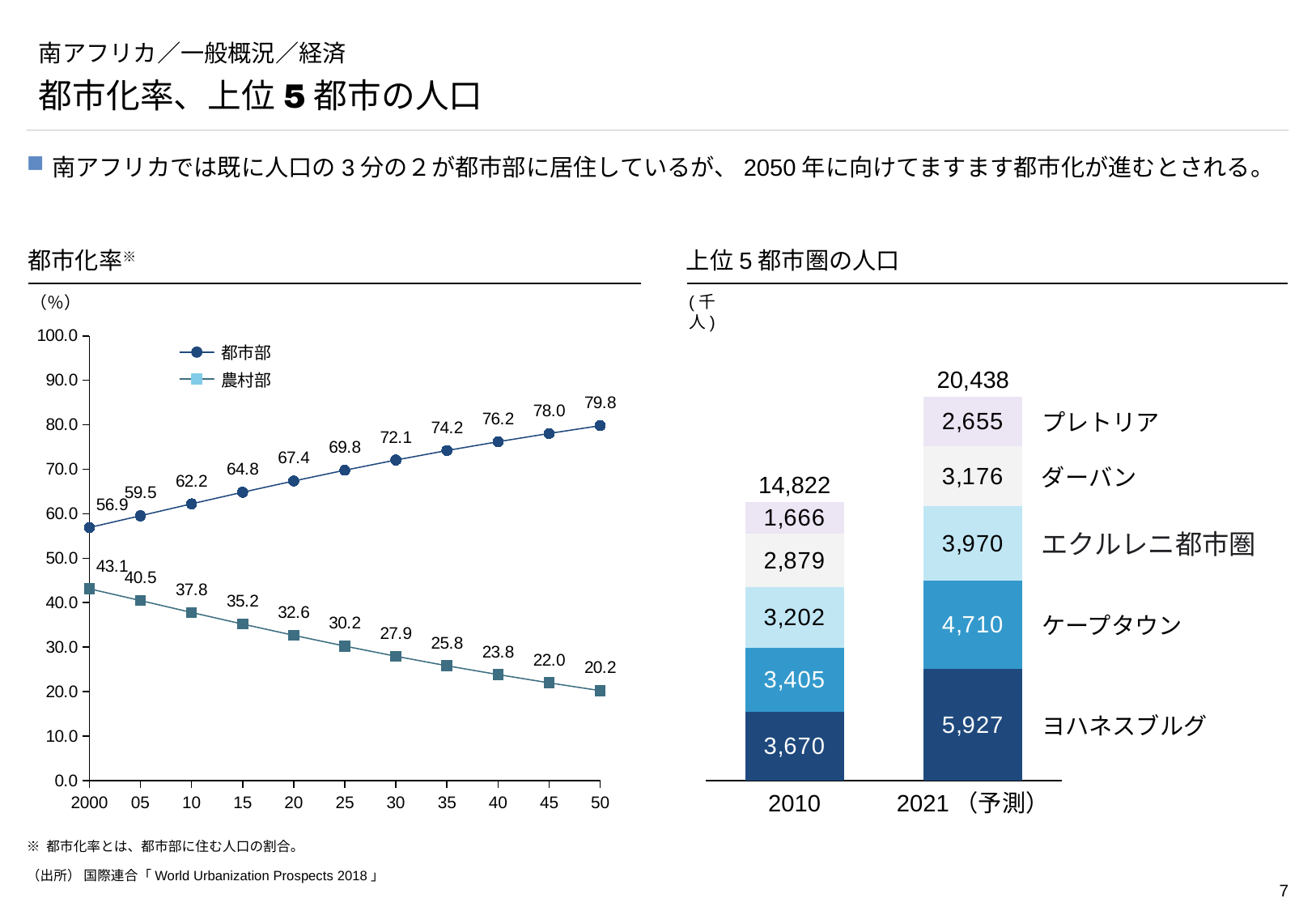

# 南アフリカ／一般概況／経済
都市化率、上位5都市の人口
南アフリカでは既に人口の3分の２が都市部に居住しているが、2050年に向けてますます都市化が進むとされる。
都市化率※
上位5都市圏の人口
(千人)
（％）

### Chart

| Category |  |  |
|---|---|---|
都市部

20,438
農村部

### Chart

| Category |  |  |  |  |  |
|---|---|---|---|---|---|
プレトリア
ダーバン
14,822
エクルレニ都市圏
ケープタウン
ヨハネスブルグ
2010
2021（予測）
2000
05
10
15
20
25
30
35
40
45
50
※ 都市化率とは、都市部に住む人口の割合。
（出所） 国際連合「World Urbanization Prospects 2018」